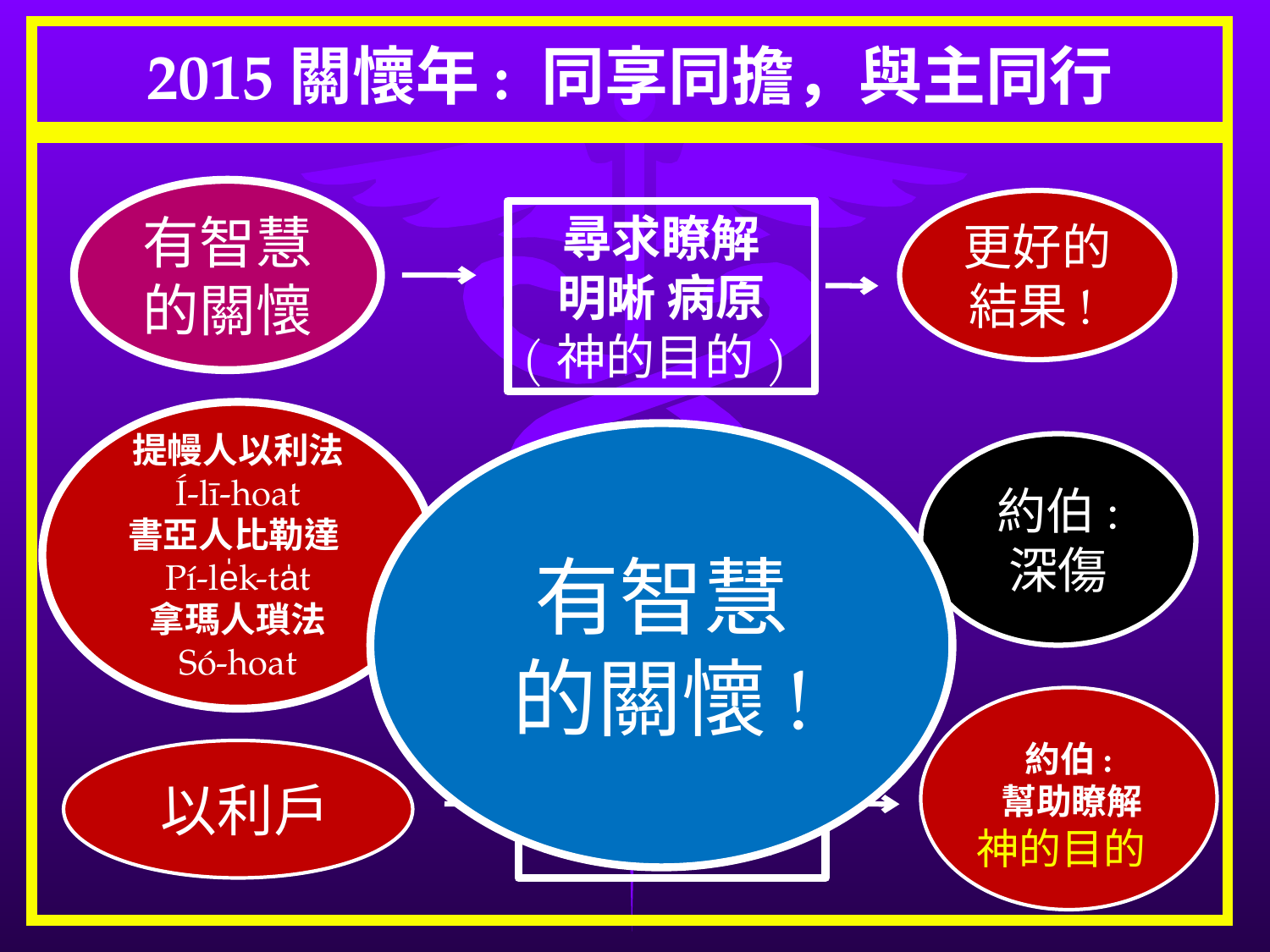

# 2015關懷年: 同享同擔，與主同行

有智慧的關懷
更好的
結果!
尋求瞭解
明晰 病原
(神的目的)

提幔人以利法
Í-lī-hoat
書亞人比勒達Pí-le̍k-ta̍t
拿瑪人瑣法
Só-hoat
有智慧
的關懷!
約伯:
深傷
不明晰 病原
 (神的心意)

約伯:
  幫助瞭解
神的目的

有明晰 病原
(神的心意)
 以利戶